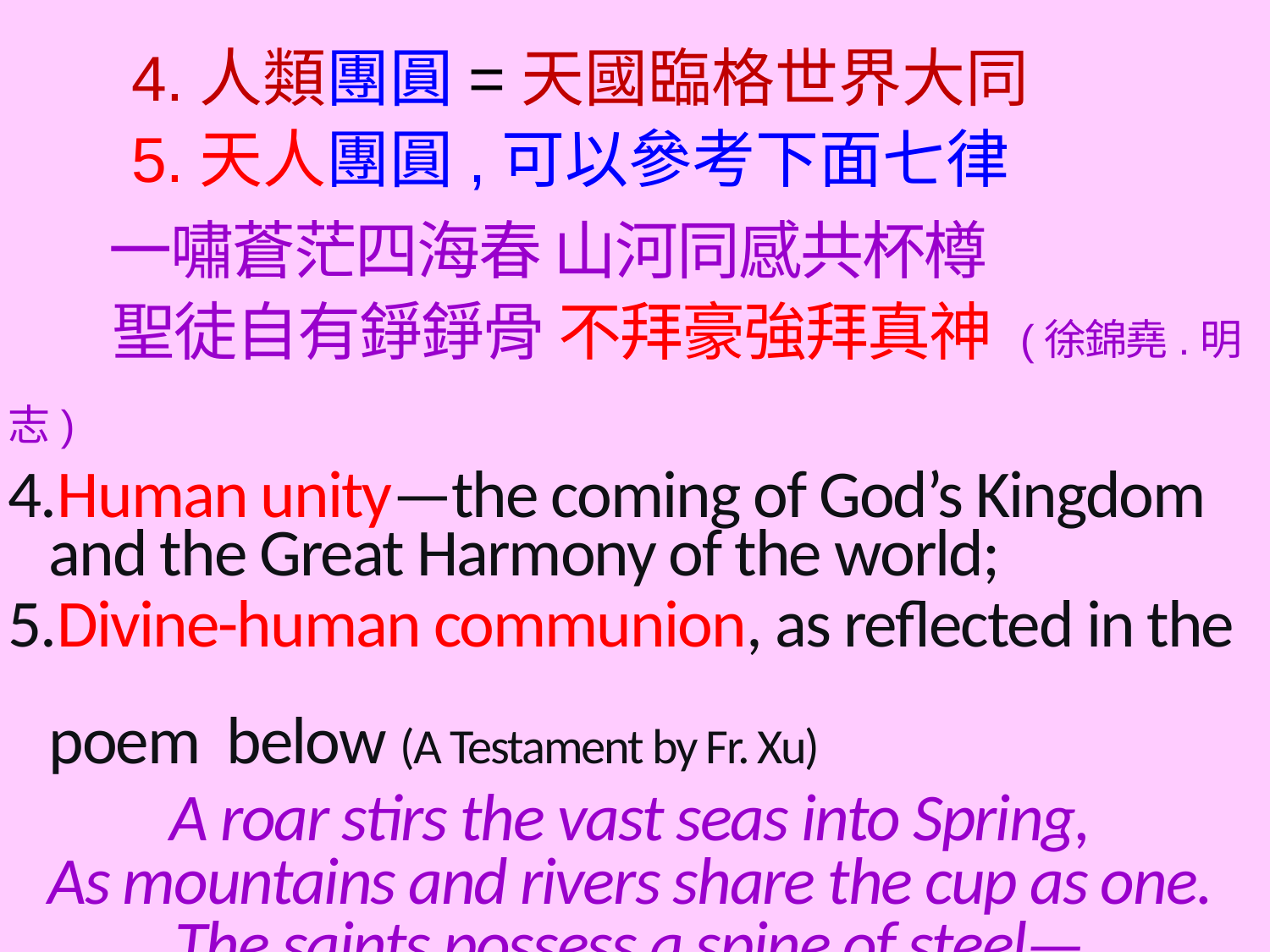

4.人類團圓=天國臨格世界大同
       5.天人團圓,可以參考下面七律
      一嘯蒼茫四海春 山河同感共杯樽
       聖徒自有錚錚骨 不拜豪強拜真神 (徐錦堯.明志)
4.Human unity—the coming of God’s Kingdom
   and the Great Harmony of the world;
5.Divine-human communion, as reflected in the
   poem  below (A Testament by Fr. Xu)
A roar stirs the vast seas into Spring,
As mountains and rivers share the cup as one.
The saints possess a spine of steel—
They bow not to the mighty, but to God alone.